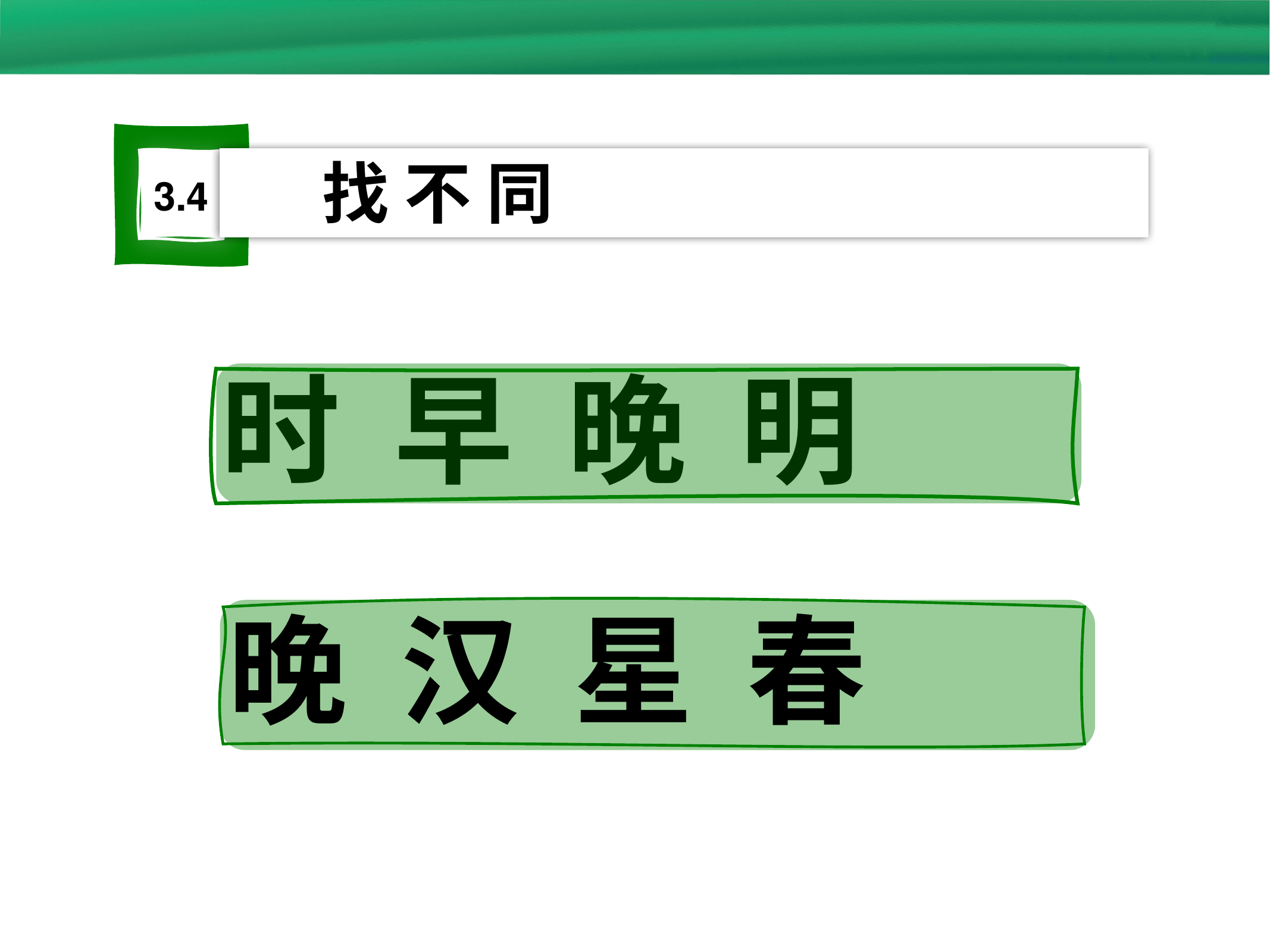

找 不 同
3.4

时  早  晚  明

晚  汉  星  春